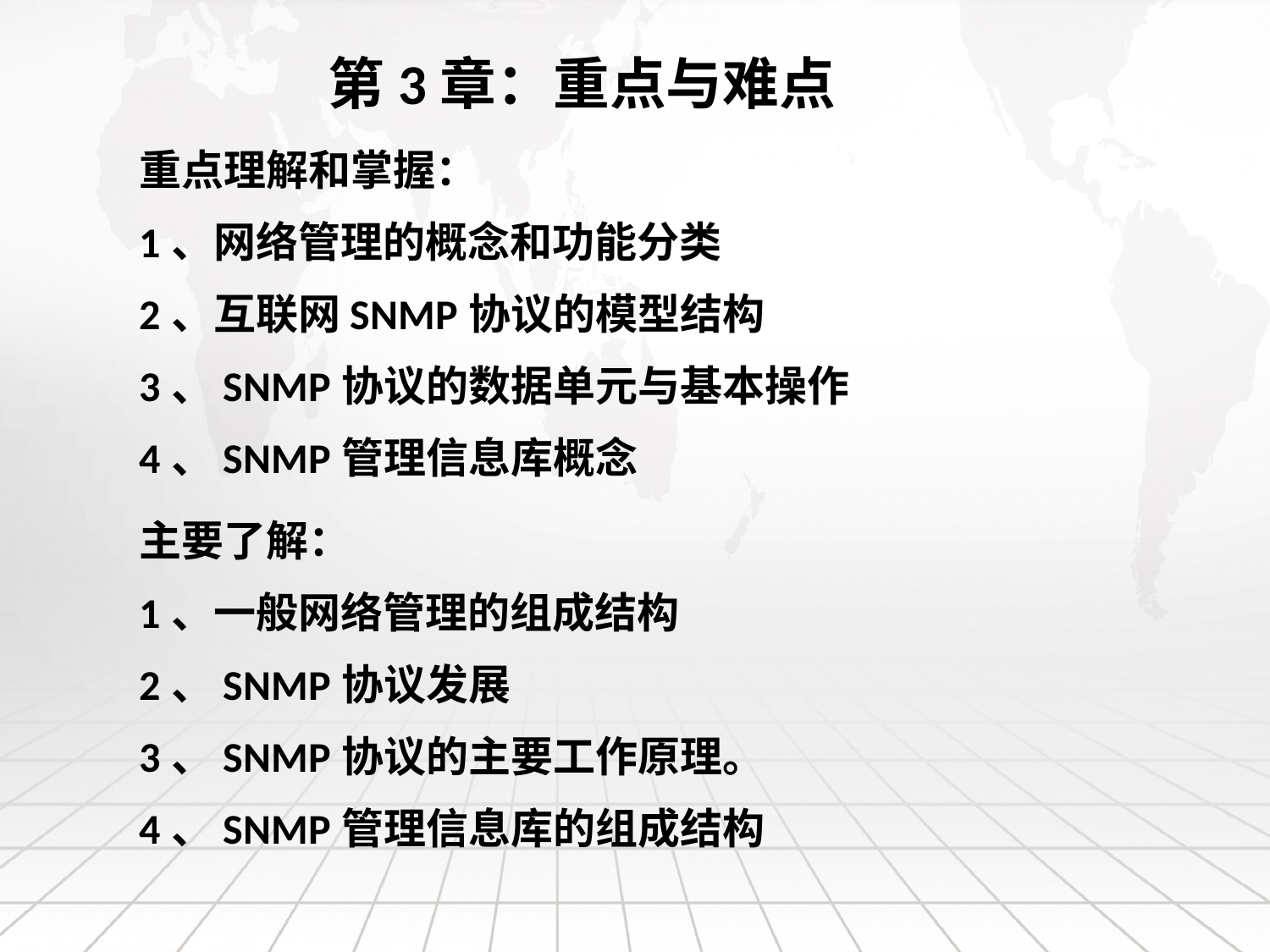

第3章：重点与难点
重点理解和掌握：
1、网络管理的概念和功能分类
2、互联网SNMP协议的模型结构
3、SNMP协议的数据单元与基本操作
4、SNMP管理信息库概念

主要了解：
1、一般网络管理的组成结构
2、SNMP协议发展
3、SNMP协议的主要工作原理。
4、SNMP管理信息库的组成结构